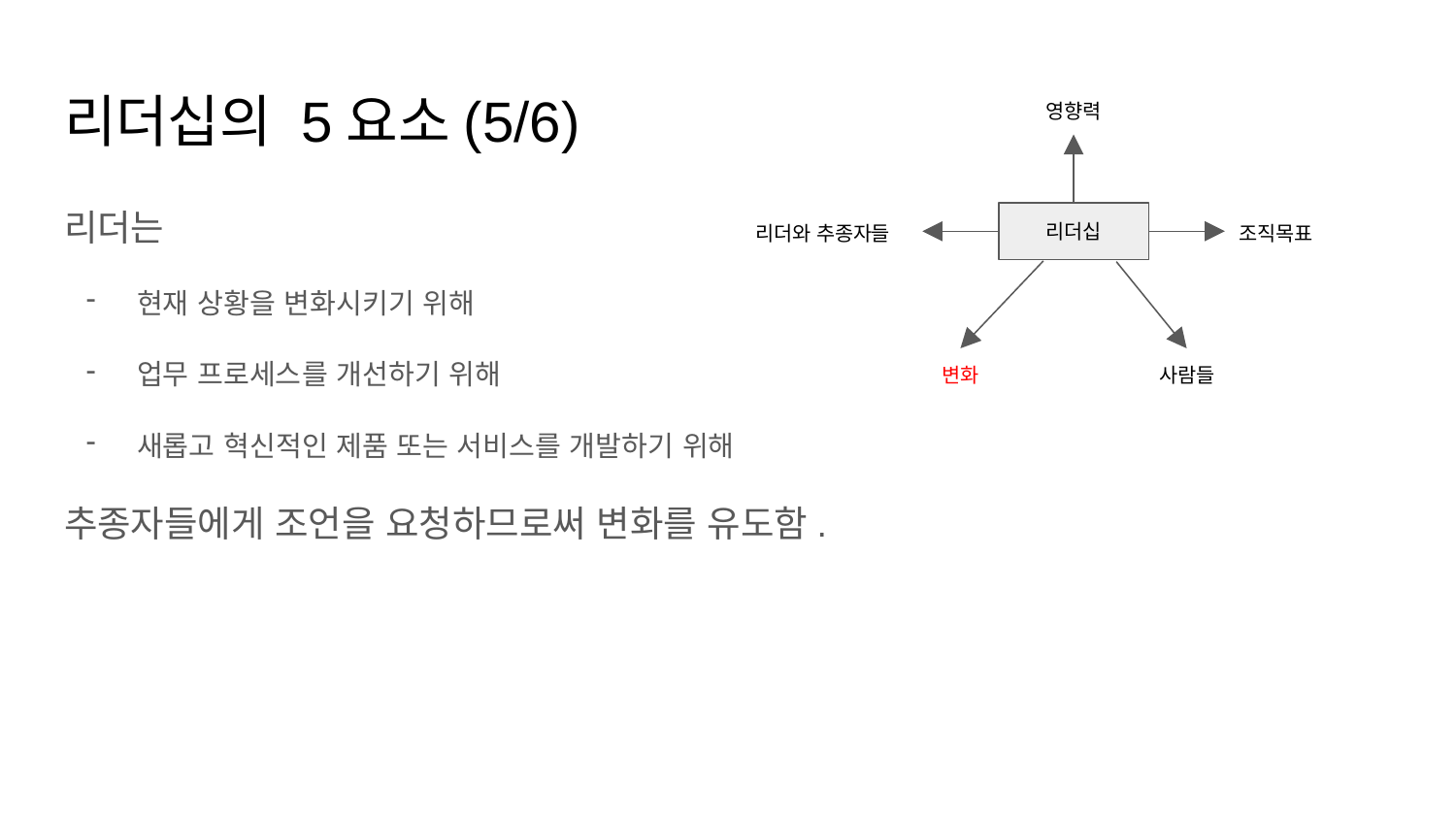

# 리더십의 5요소(5/6)
영향력
리더십
리더와 추종자들
조직목표
변화
사람들
리더는
현재 상황을 변화시키기 위해
업무 프로세스를 개선하기 위해
새롭고 혁신적인 제품 또는 서비스를 개발하기 위해
추종자들에게 조언을 요청하므로써 변화를 유도함.